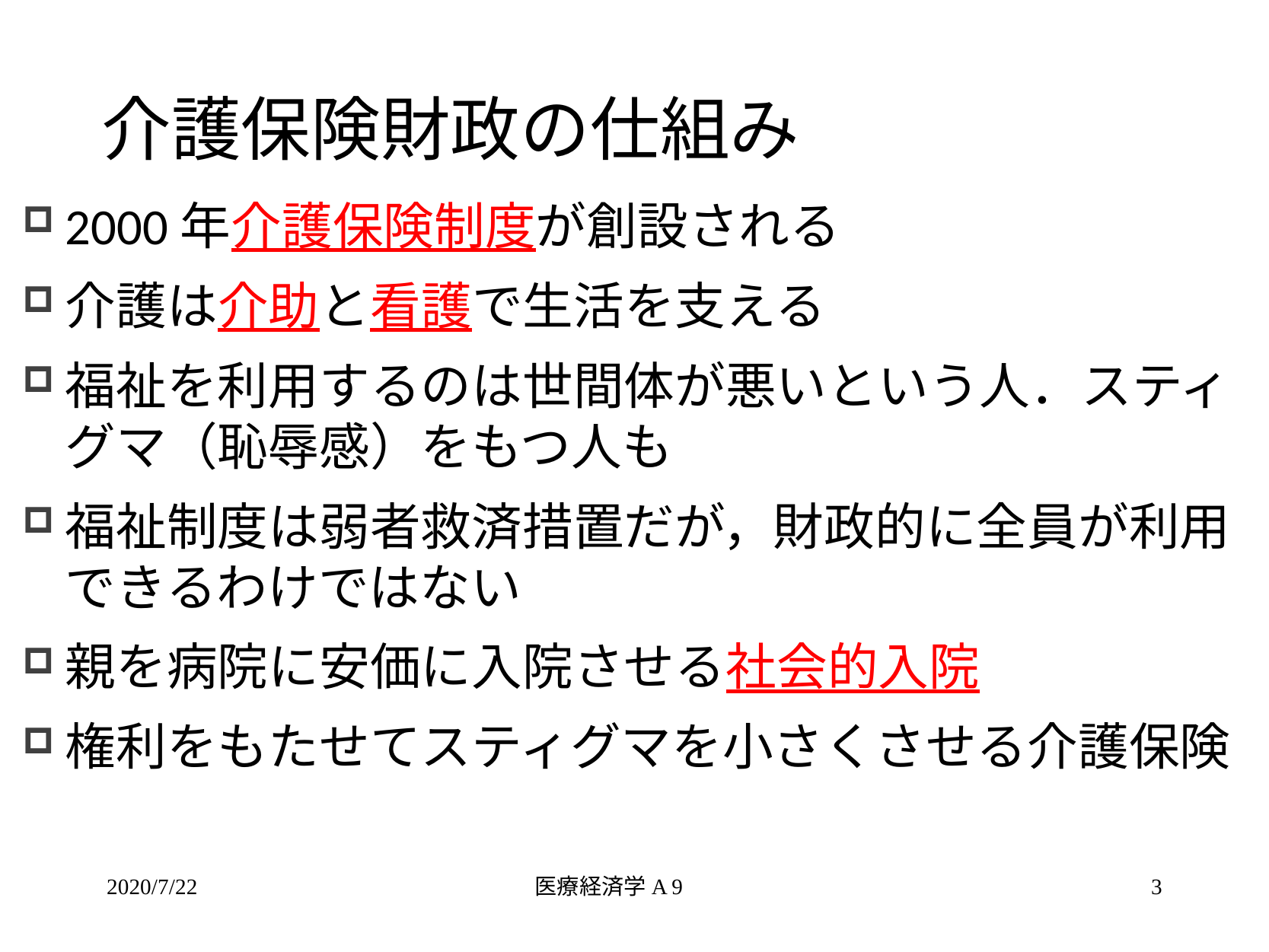

# 介護保険財政の仕組み
2000年介護保険制度が創設される
介護は介助と看護で生活を支える
福祉を利用するのは世間体が悪いという人．スティグマ（恥辱感）をもつ人も
福祉制度は弱者救済措置だが，財政的に全員が利用できるわけではない
親を病院に安価に入院させる社会的入院
権利をもたせてスティグマを小さくさせる介護保険

2020/7/22
医療経済学A 9
3